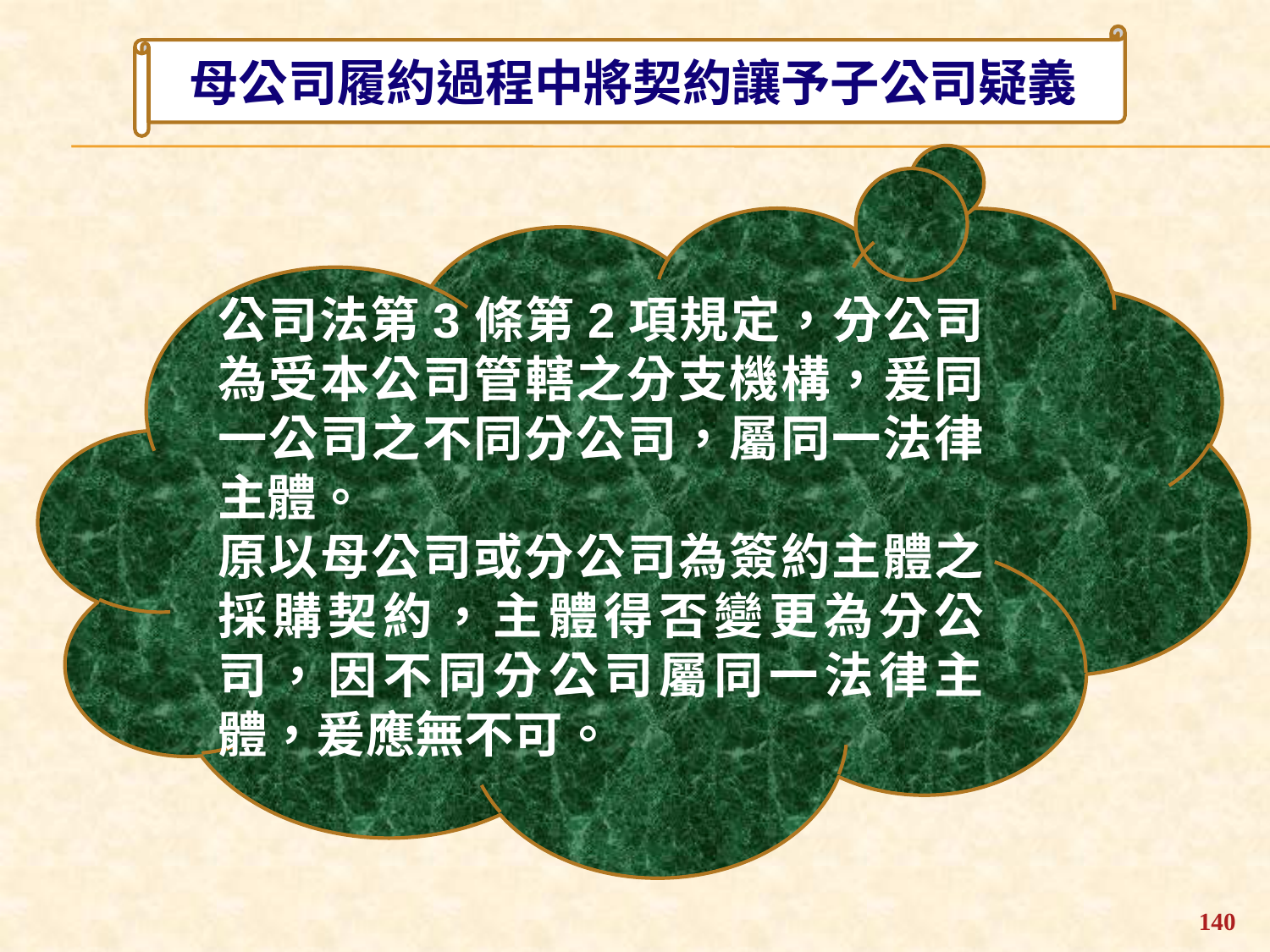

母公司履約過程中將契約讓予子公司疑義
公司法第3條第2項規定，分公司為受本公司管轄之分支機構，爰同一公司之不同分公司，屬同一法律主體。
原以母公司或分公司為簽約主體之採購契約，主體得否變更為分公司，因不同分公司屬同一法律主體，爰應無不可。
140